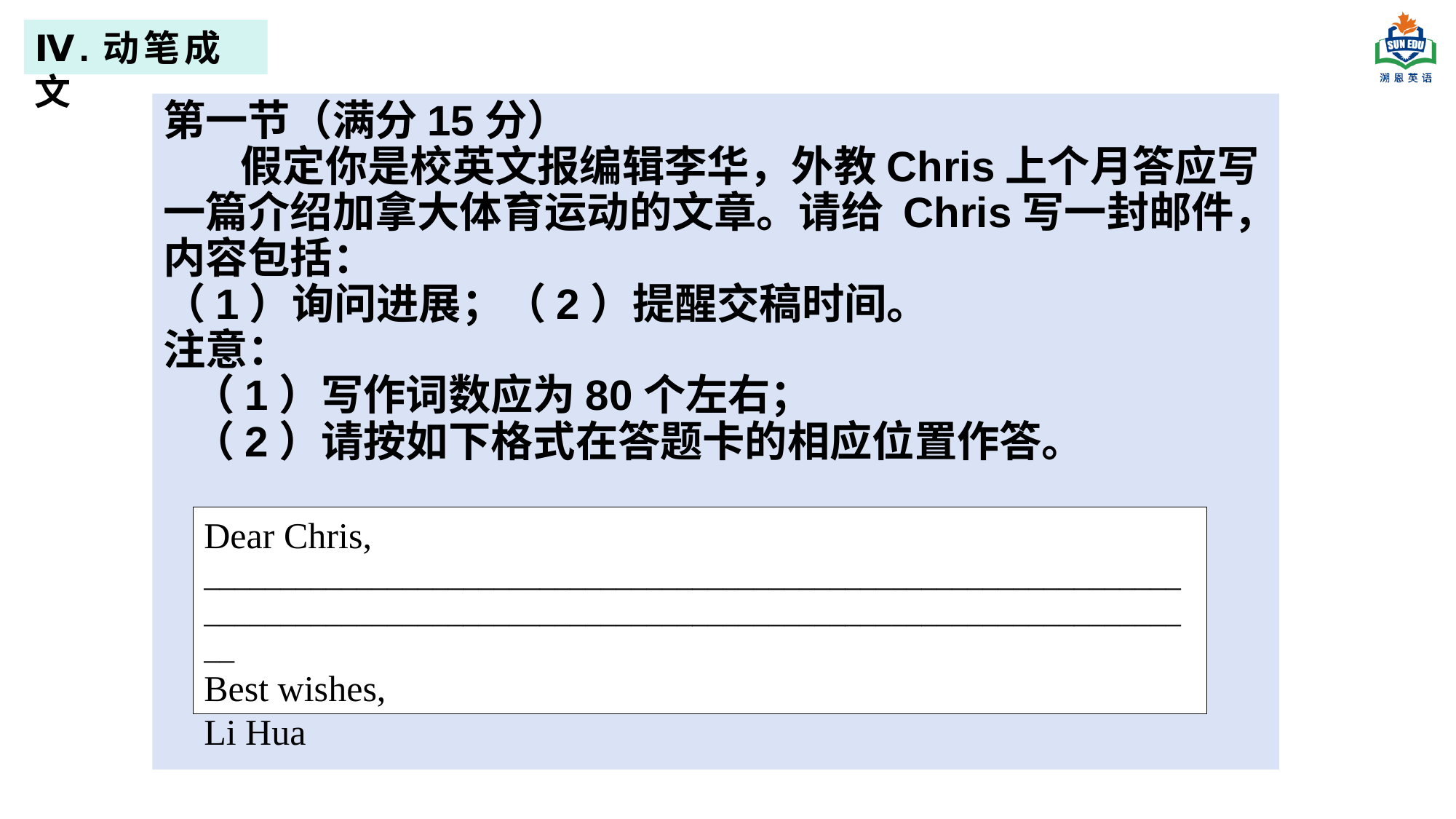

Ⅳ.动笔成文

第一节（满分15分）
       假定你是校英文报编辑李华，外教Chris上个月答应写一篇介绍加拿大体育运动的文章。请给 Chris写一封邮件，内容包括：
（1）询问进展；（2）提醒交稿时间。
注意：
  （1）写作词数应为80个左右；
  （2）请按如下格式在答题卡的相应位置作答。

Dear Chris,
__________________________________________________________________________________________________________________________________
Best wishes,
Li Hua